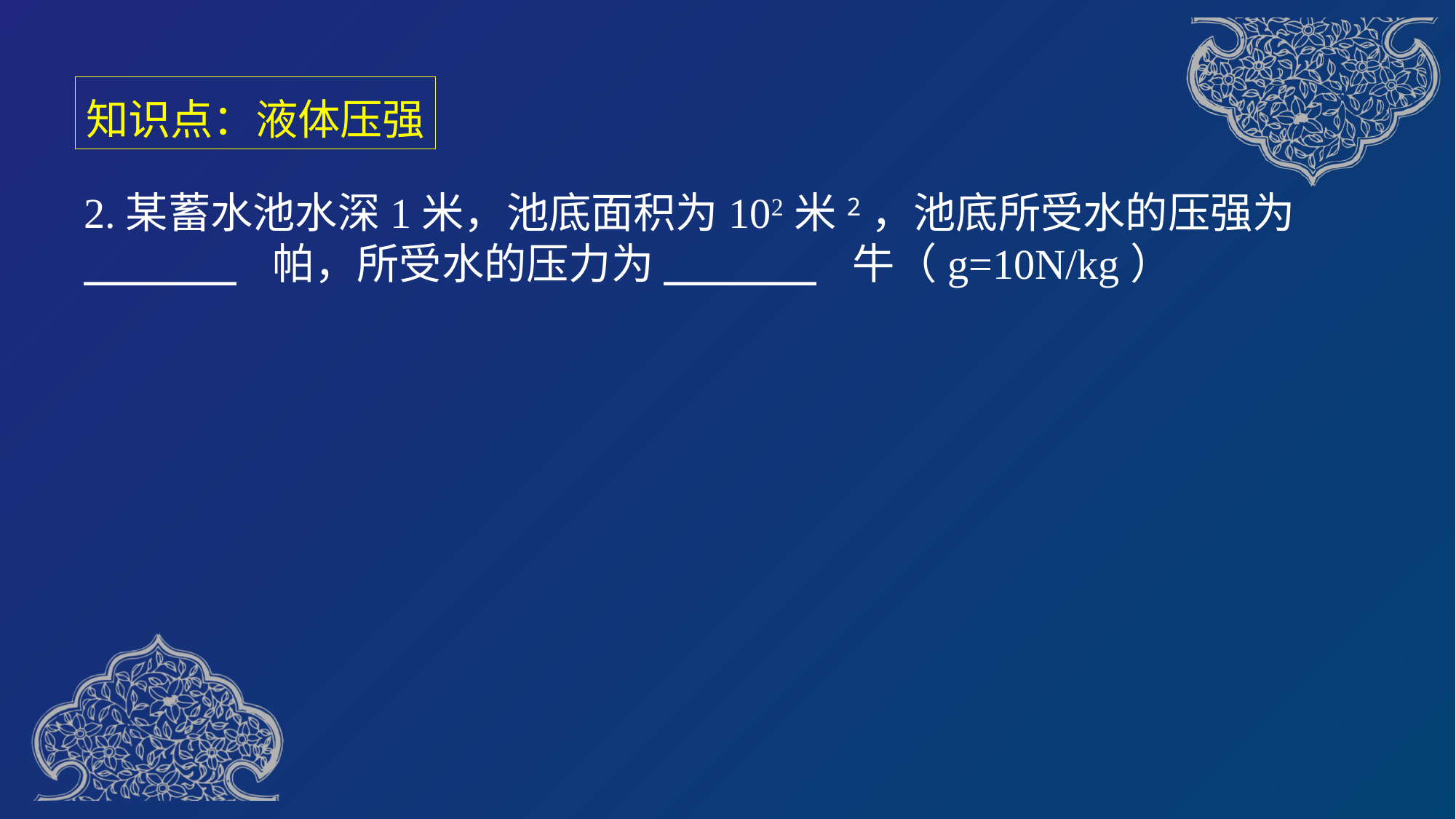

知识点：液体压强
2.某蓄水池水深1米，池底面积为102米2，池底所受水的压强为______ 帕，所受水的压力为______ 牛（g=10N/kg）